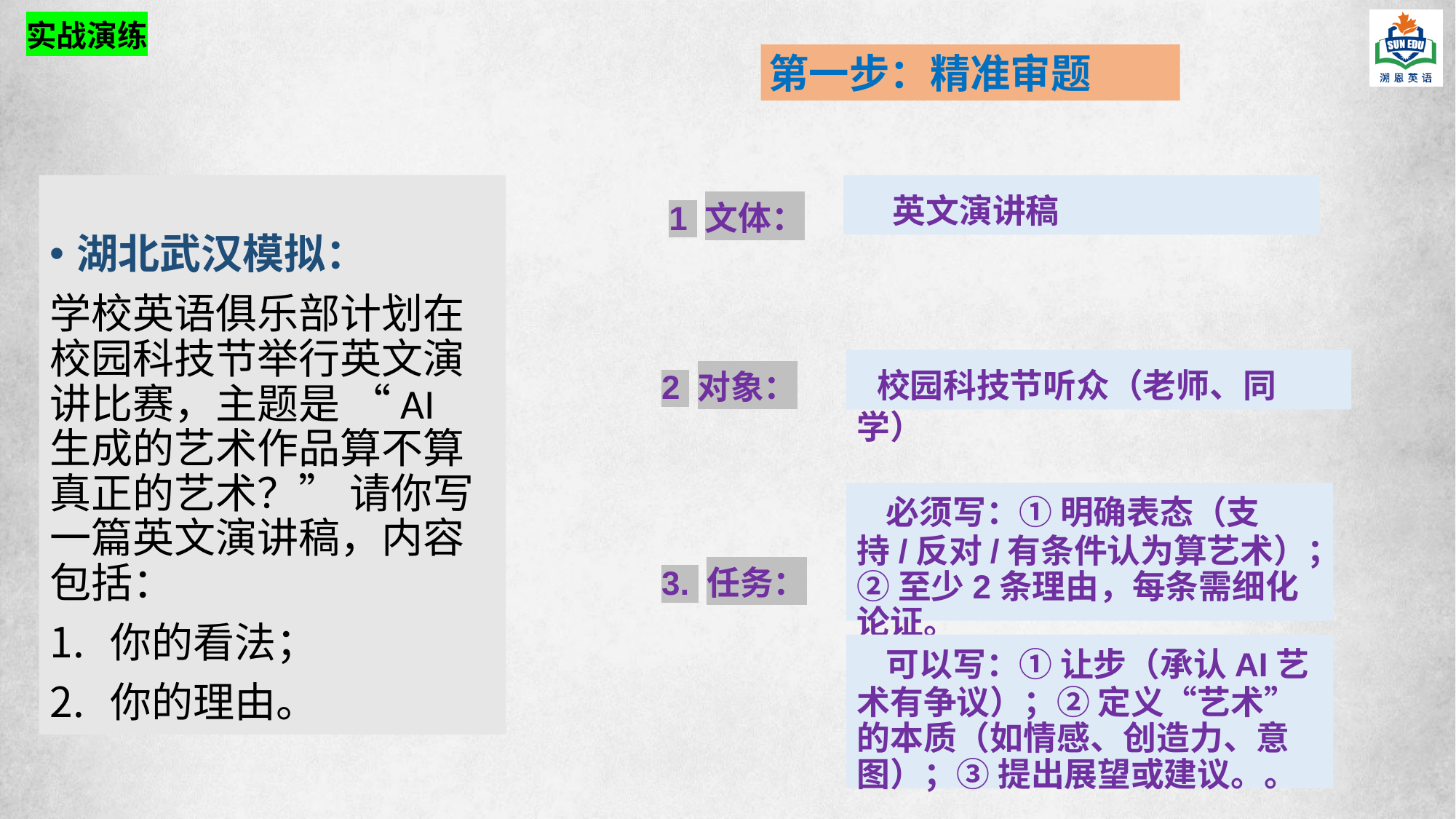

实战演练
第一步：精准审题
1 文体：
   英文演讲稿

湖北武汉模拟：
学校英语俱乐部计划在校园科技节举行英文演讲比赛，主题是 “AI 生成的艺术作品算不算真正的艺术？” 请你写一篇英文演讲稿，内容包括：
你的看法；
你的理由。
2 对象：
 校园科技节听众（老师、同学）
  必须写：① 明确表态（支持/反对/有条件认为算艺术）；② 至少2条理由，每条需细化论证。
3. 任务：

  可以写：① 让步（承认AI艺术有争议）；② 定义“艺术”的本质（如情感、创造力、意图）；③ 提出展望或建议。。